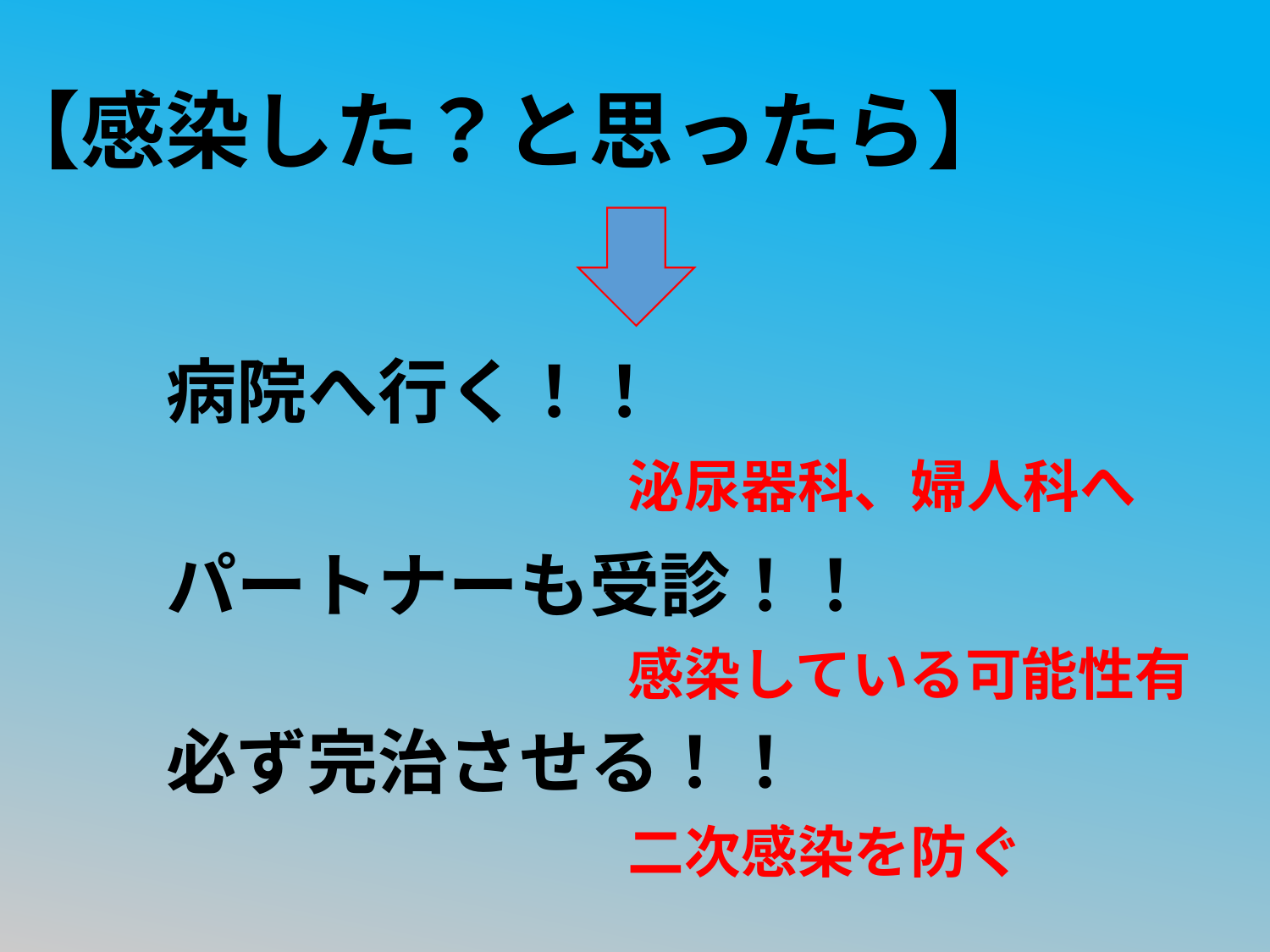

【感染した？と思ったら】

病院へ行く！！
泌尿器科、婦人科へ
パートナーも受診！！
感染している可能性有
必ず完治させる！！
二次感染を防ぐ